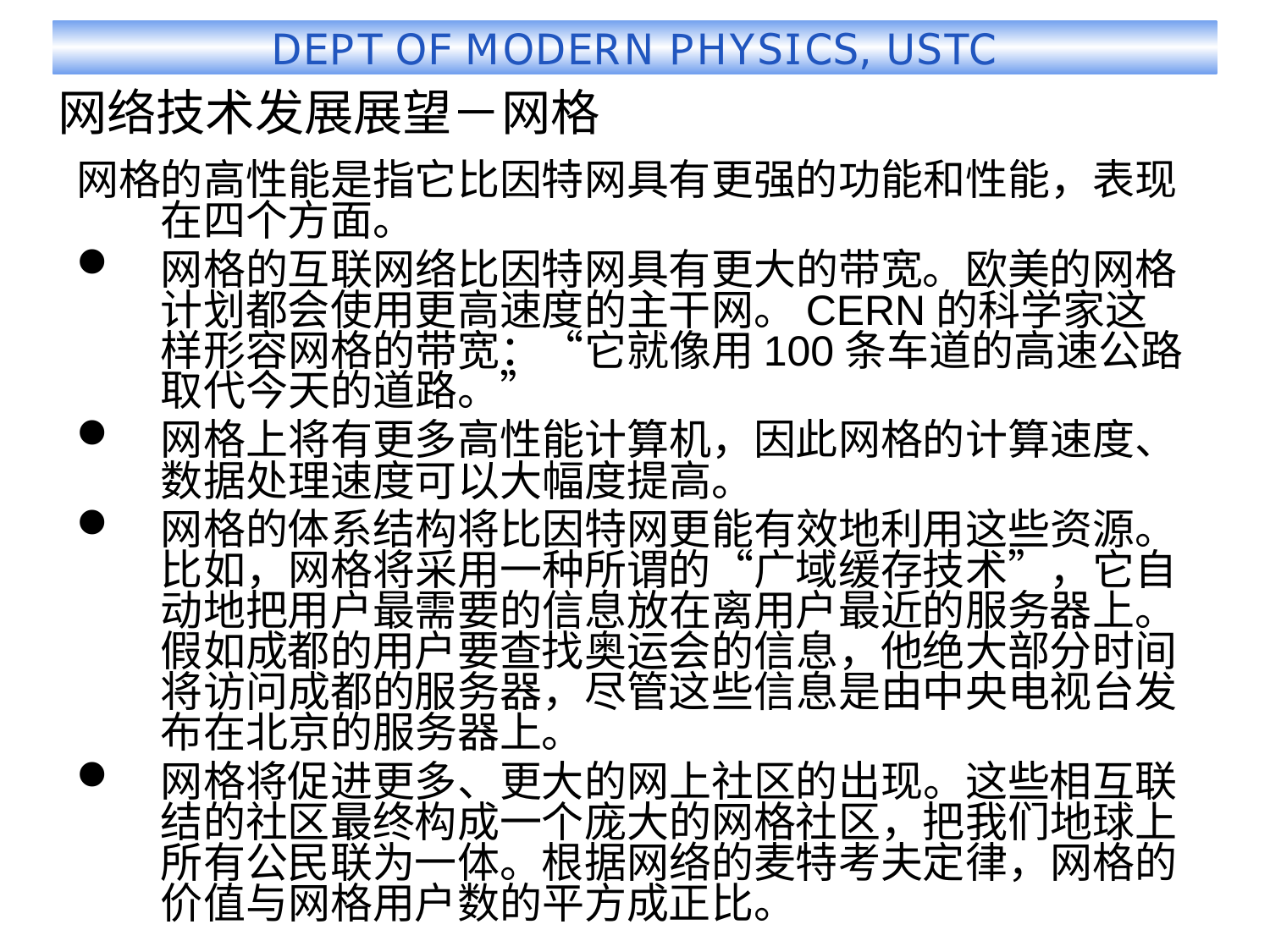

# 网络技术发展展望－网格
网格的高性能是指它比因特网具有更强的功能和性能，表现在四个方面。
网格的互联网络比因特网具有更大的带宽。欧美的网格计划都会使用更高速度的主干网。CERN的科学家这样形容网格的带宽：“它就像用100条车道的高速公路取代今天的道路。”
网格上将有更多高性能计算机，因此网格的计算速度、数据处理速度可以大幅度提高。
网格的体系结构将比因特网更能有效地利用这些资源。比如，网格将采用一种所谓的“广域缓存技术”，它自动地把用户最需要的信息放在离用户最近的服务器上。假如成都的用户要查找奥运会的信息，他绝大部分时间将访问成都的服务器，尽管这些信息是由中央电视台发布在北京的服务器上。
网格将促进更多、更大的网上社区的出现。这些相互联结的社区最终构成一个庞大的网格社区，把我们地球上所有公民联为一体。根据网络的麦特考夫定律，网格的价值与网格用户数的平方成正比。